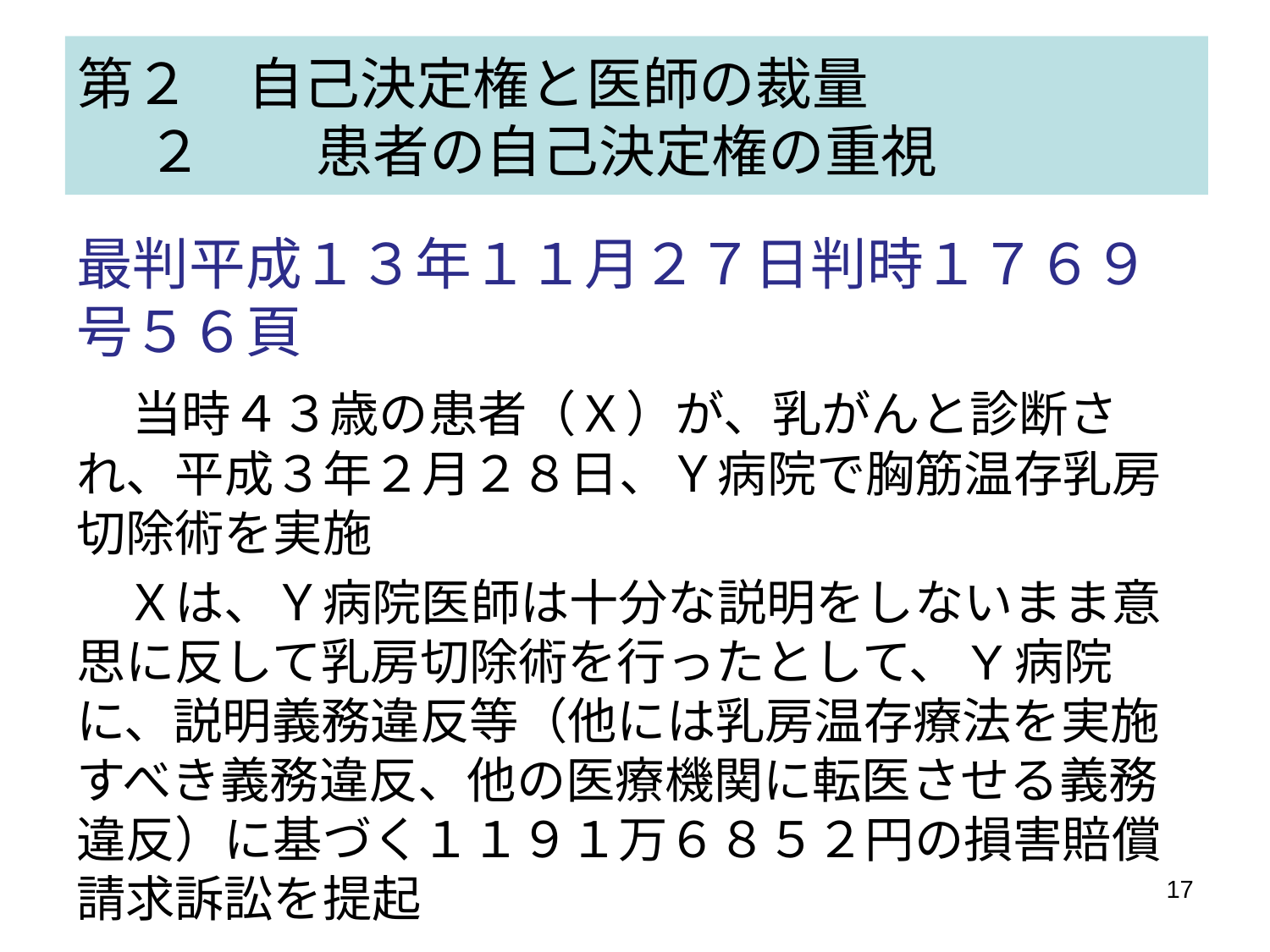

# 第２　自己決定権と医師の裁量 　 ２　　患者の自己決定権の重視
最判平成１３年１１月２７日判時１７６９号５６頁
　当時４３歳の患者（Ｘ）が、乳がんと診断され、平成３年２月２８日、Ｙ病院で胸筋温存乳房切除術を実施
　Ｘは、Ｙ病院医師は十分な説明をしないまま意思に反して乳房切除術を行ったとして、Y病院に、説明義務違反等（他には乳房温存療法を実施すべき義務違反、他の医療機関に転医させる義務違反）に基づく１１９１万６８５２円の損害賠償請求訴訟を提起

17